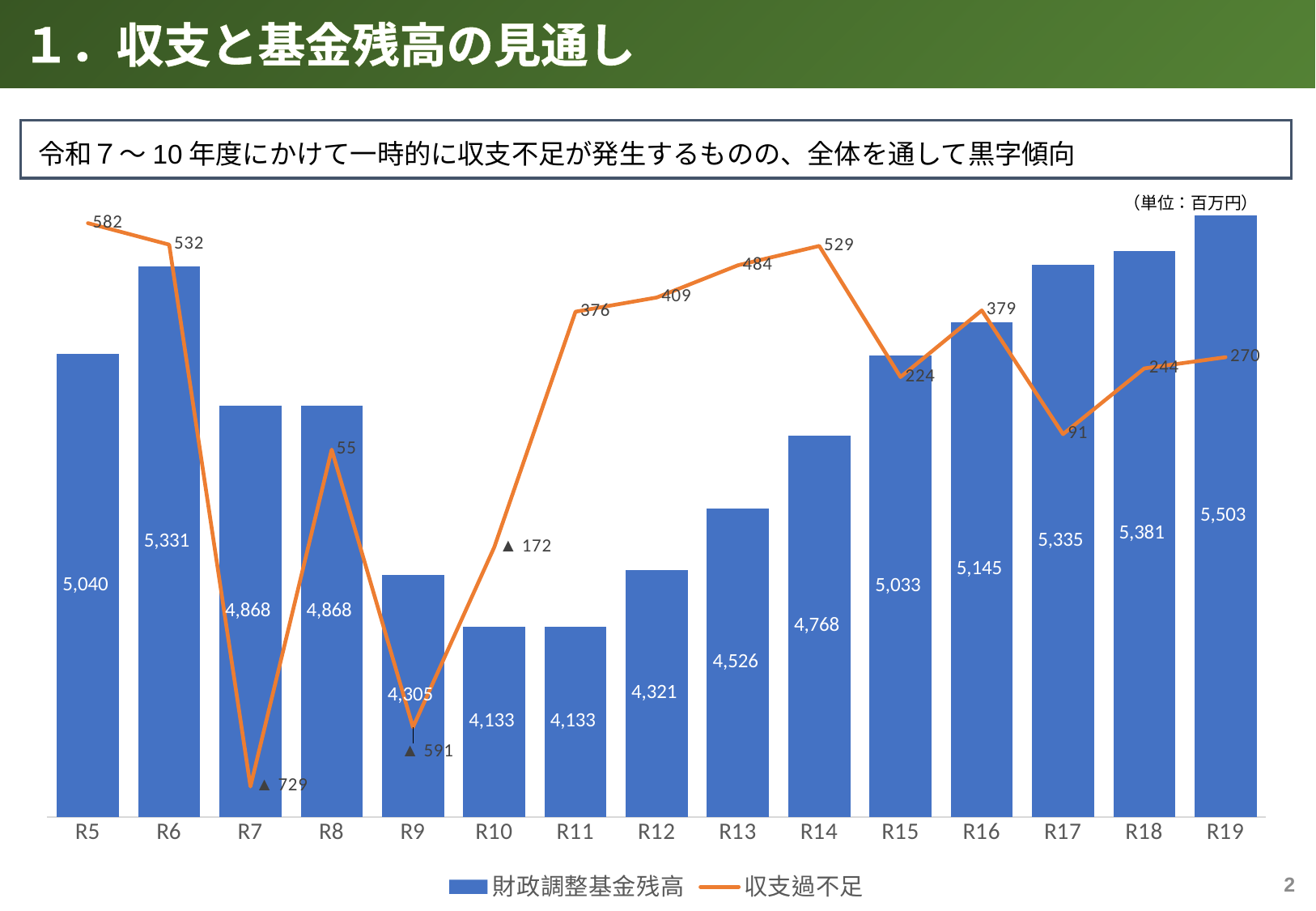

１．収支と基金残高の見通し

令和７～10年度にかけて一時的に収支不足が発生するものの、全体を通して黒字傾向
（単位：百万円）

### Chart

| Category |  |  |
|---|---|---|
| R5 | 5040.0 | 582.0 |
| R6 | 5331.0 | 532.0 |
| R7 | 4868.0 | -729.0 |
| R8 | 4868.0 | 55.0 |
| R9 | 4305.0 | -591.0 |
| R10 | 4133.0 | -172.0 |
| R11 | 4133.0 | 376.0 |
| R12 | 4321.0 | 409.0 |
| R13 | 4526.0 | 484.0 |
| R14 | 4768.0 | 529.0 |
| R15 | 5033.0 | 224.0 |
| R16 | 5145.0 | 379.0 |
| R17 | 5335.0 | 91.0 |
| R18 | 5381.0 | 244.0 |
| R19 | 5503.0 | 270.0 |
2